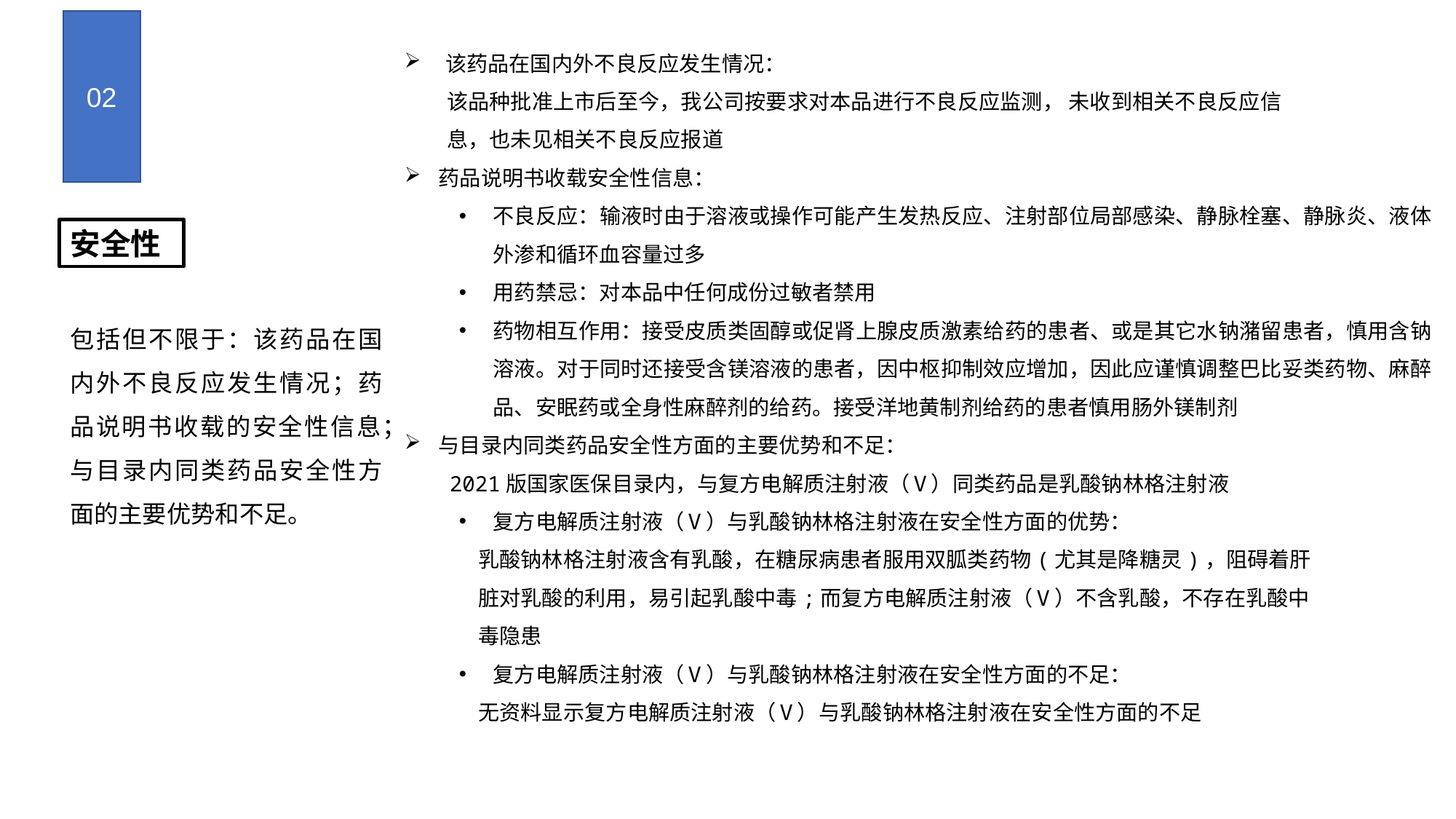

02
该药品在国内外不良反应发生情况：
该品种批准上市后至今，我公司按要求对本品进行不良反应监测， 未收到相关不良反应信
息，也未见相关不良反应报道
药品说明书收载安全性信息：
不良反应：输液时由于溶液或操作可能产生发热反应、注射部位局部感染、静脉栓塞、静脉炎、液体外渗和循环血容量过多
用药禁忌：对本品中任何成份过敏者禁用
药物相互作用：接受皮质类固醇或促肾上腺皮质激素给药的患者、或是其它水钠潴留患者，慎用含钠溶液。对于同时还接受含镁溶液的患者，因中枢抑制效应增加，因此应谨慎调整巴比妥类药物、麻醉品、安眠药或全身性麻醉剂的给药。接受洋地黄制剂给药的患者慎用肠外镁制剂
与目录内同类药品安全性方面的主要优势和不足：
 2021版国家医保目录内，与复方电解质注射液（Ⅴ）同类药品是乳酸钠林格注射液
复方电解质注射液（Ⅴ）与乳酸钠林格注射液在安全性方面的优势：
   乳酸钠林格注射液含有乳酸，在糖尿病患者服用双胍类药物(尤其是降糖灵)，阻碍着肝
   脏对乳酸的利用，易引起乳酸中毒;而复方电解质注射液（Ⅴ）不含乳酸，不存在乳酸中
   毒隐患
复方电解质注射液（Ⅴ）与乳酸钠林格注射液在安全性方面的不足：
   无资料显示复方电解质注射液（Ⅴ）与乳酸钠林格注射液在安全性方面的不足
安全性
包括但不限于：该药品在国内外不良反应发生情况；药品说明书收载的安全性信息；与目录内同类药品安全性方面的主要优势和不足。